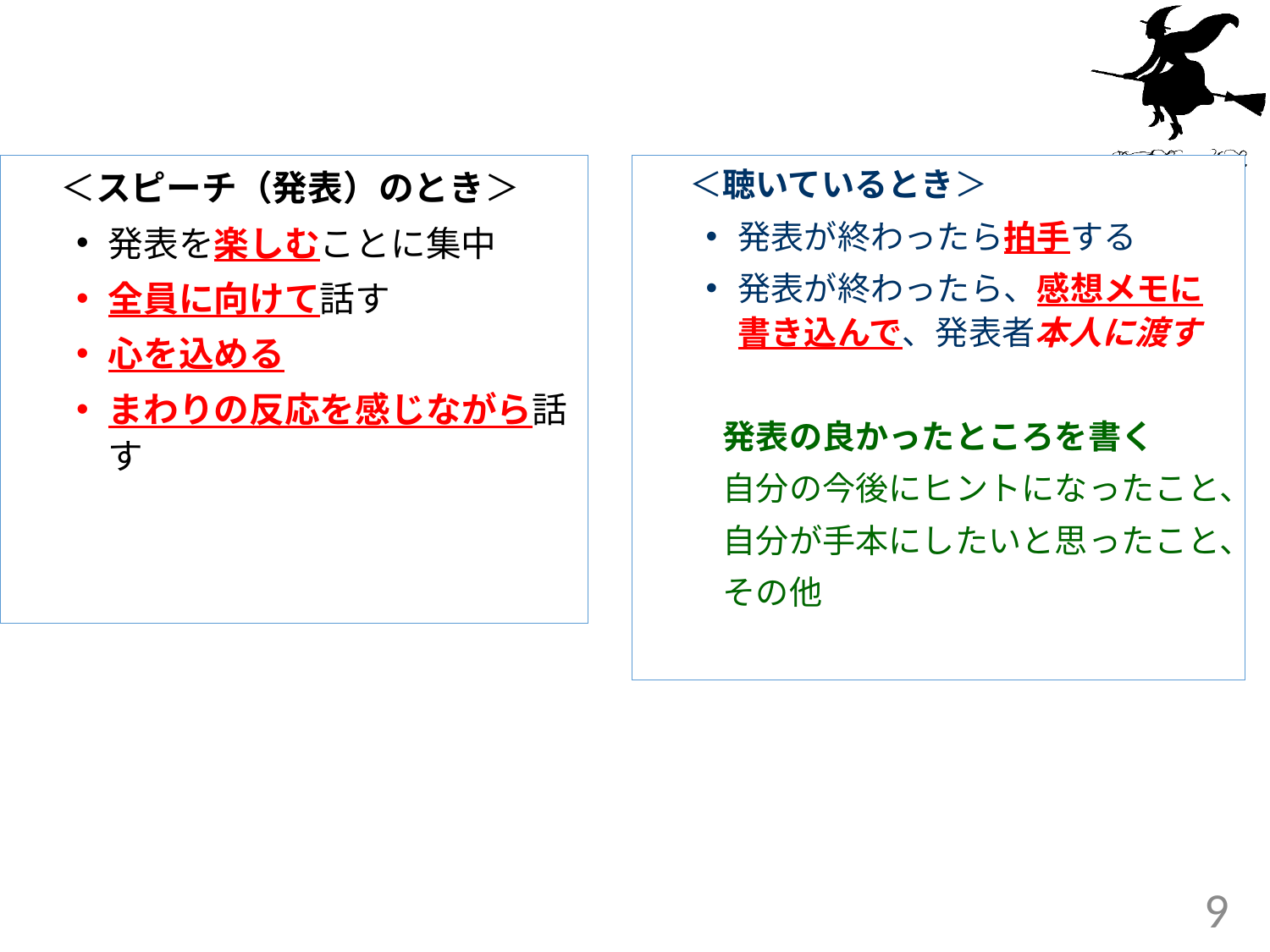

＜スピーチ（発表）のとき＞
発表を楽しむことに集中
全員に向けて話す
心を込める
まわりの反応を感じながら話す

＜聴いているとき＞
発表が終わったら拍手する
発表が終わったら、感想メモに書き込んで、発表者本人に渡す

　発表の良かったところを書く
　自分の今後にヒントになったこと、
　自分が手本にしたいと思ったこと、
　その他
9